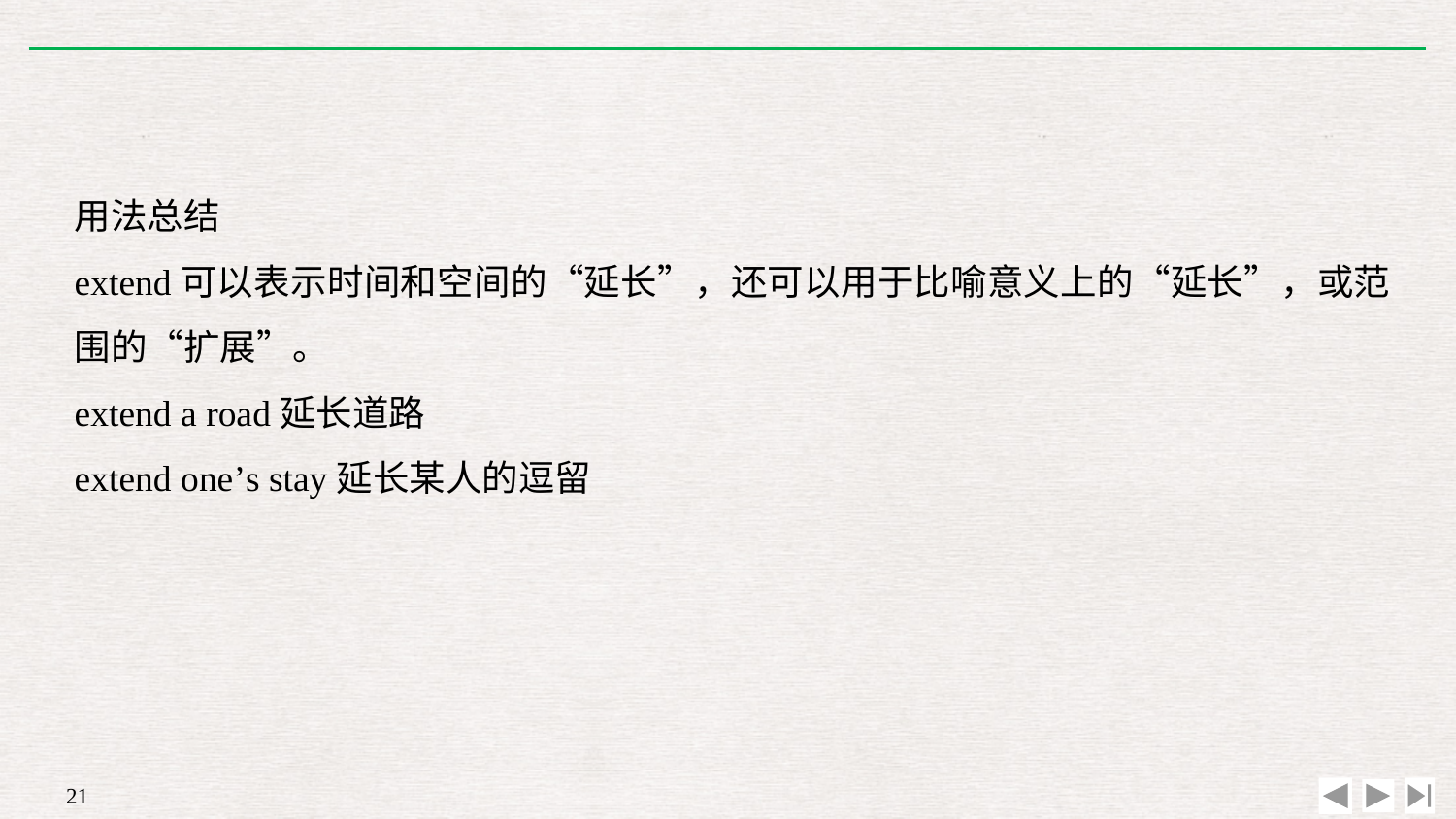

用法总结
extend可以表示时间和空间的“延长”，还可以用于比喻意义上的“延长”，或范围的“扩展”。
extend a road延长道路
extend one’s stay延长某人的逗留